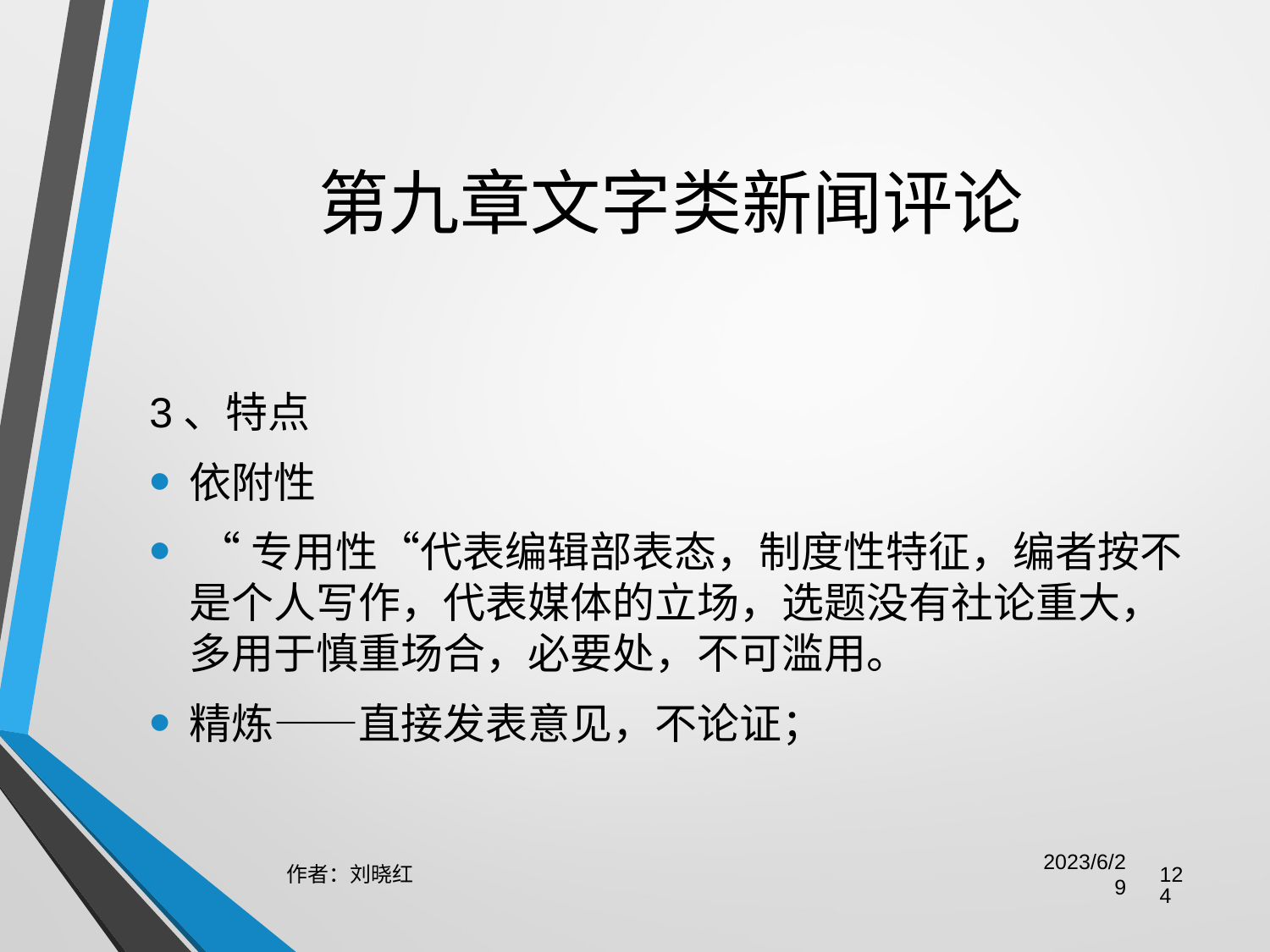

# 第九章文字类新闻评论
3、特点
依附性
 “专用性“代表编辑部表态，制度性特征，编者按不是个人写作，代表媒体的立场，选题没有社论重大，多用于慎重场合，必要处，不可滥用。
精炼——直接发表意见，不论证；

作者：刘晓红
2023/6/29
124